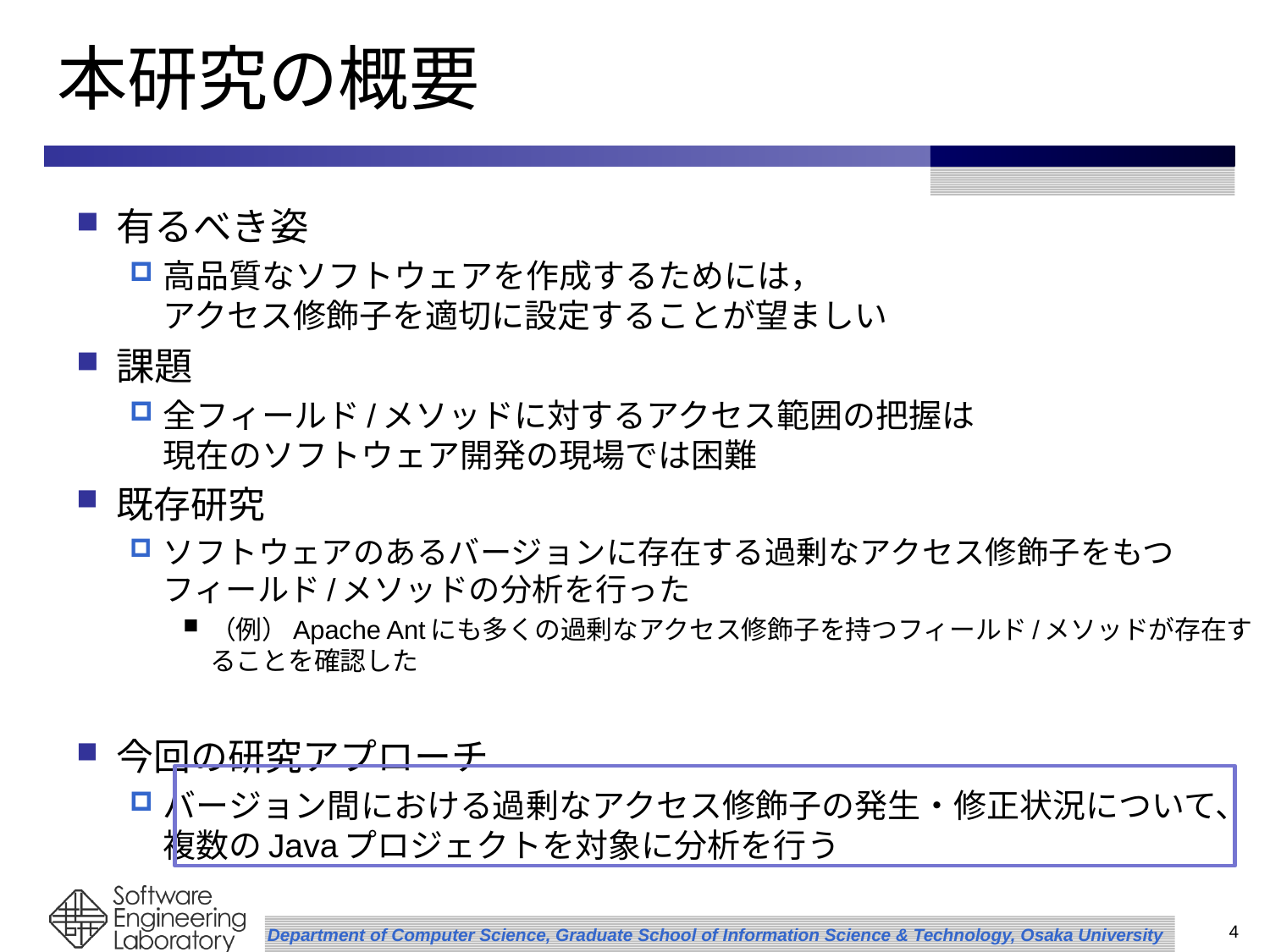

# 本研究の概要
有るべき姿
高品質なソフトウェアを作成するためには，
アクセス修飾子を適切に設定することが望ましい
課題
全フィールド/メソッドに対するアクセス範囲の把握は
現在のソフトウェア開発の現場では困難
既存研究
ソフトウェアのあるバージョンに存在する過剰なアクセス修飾子をもつフィールド/メソッドの分析を行った
（例）Apache Antにも多くの過剰なアクセス修飾子を持つフィールド/メソッドが存在することを確認した

今回の研究アプローチ
バージョン間における過剰なアクセス修飾子の発生・修正状況について、複数のJavaプロジェクトを対象に分析を行う

4